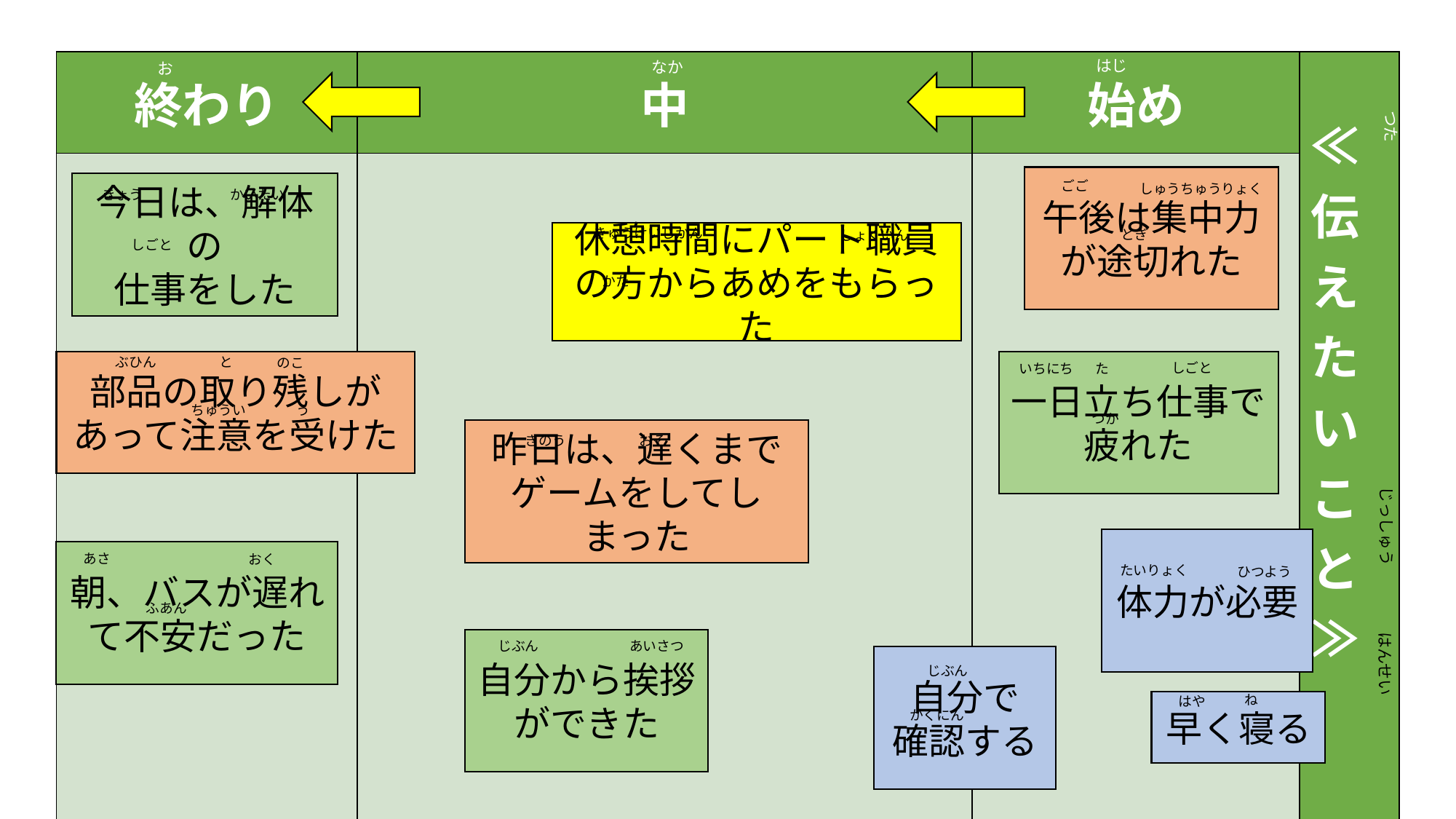

はじ
| 終わり | 中 | 始め | ≪伝えたいこと≫　　実習の反省 |
| --- | --- | --- | --- |
|  |  |  |  |
なか
お

つた
午後は集中力が途切れた
ごご
しゅうちゅうりょく
とぎ
今日は、解体の
仕事をした
きょう
かいたい
しごと
きゅうけいじかん
しょくいん
休憩時間にパート職員の方からあめをもらった
かた
と
ぶひん
のこ
部品の取り残しが
あって注意を受けた
ちゅうい
う
一日立ち仕事で疲れた
しごと
いちにち
た
つか
昨日は、遅くまで
ゲームをしてしまった
きのう
おそ
じっしゅう
体力が必要
たいりょく
ひつよう
朝、バスが遅れて不安だった
あさ
おく
ふあん
はんせい
自分から挨拶ができた
じぶん
あいさつ
自分で
確認する
じぶん
かくにん
ね
はや
早く寝る